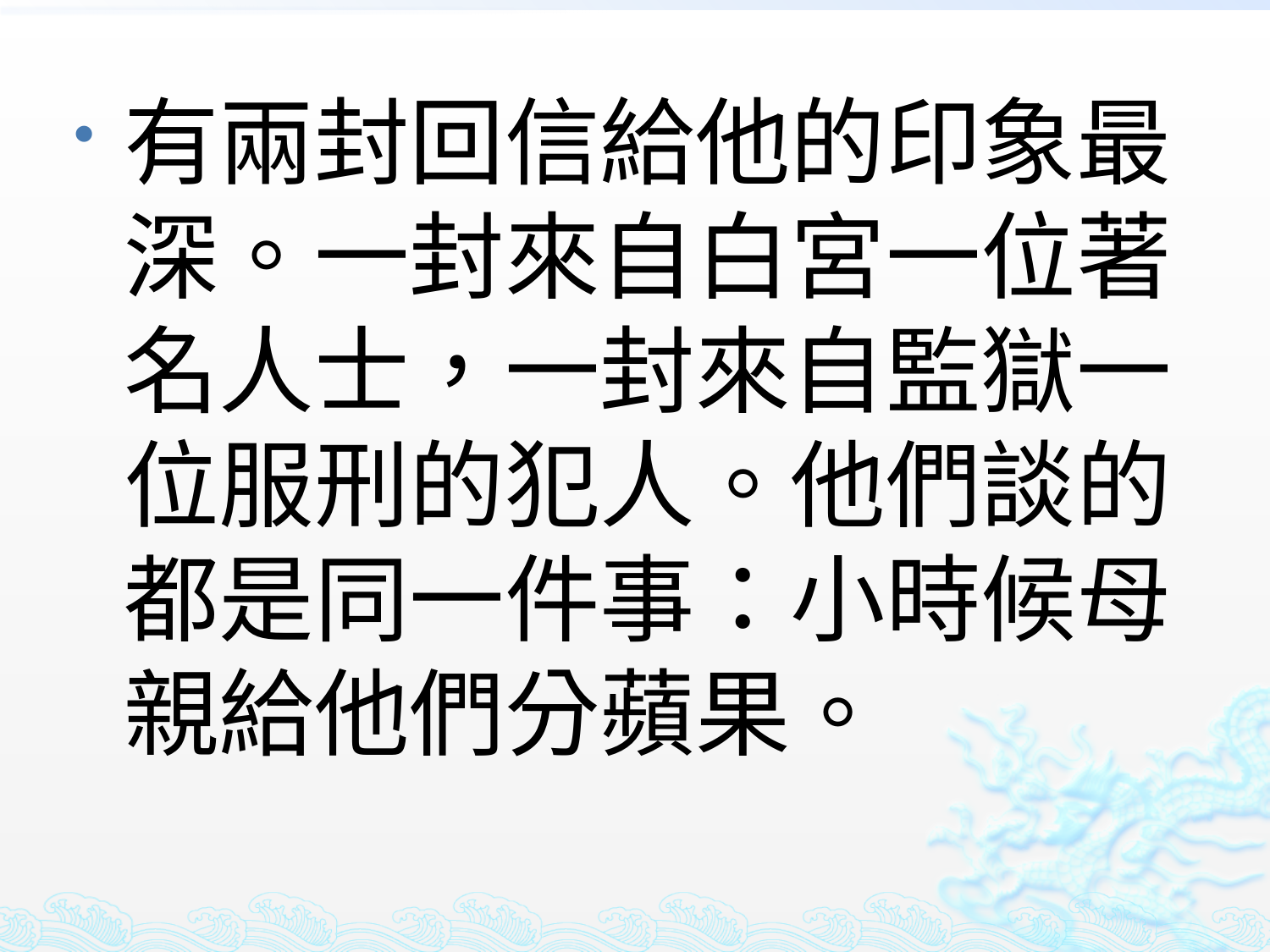

有兩封回信給他的印象最深。一封來自白宮一位著名人士，一封來自監獄一位服刑的犯人。他們談的都是同一件事：小時候母親給他們分蘋果。